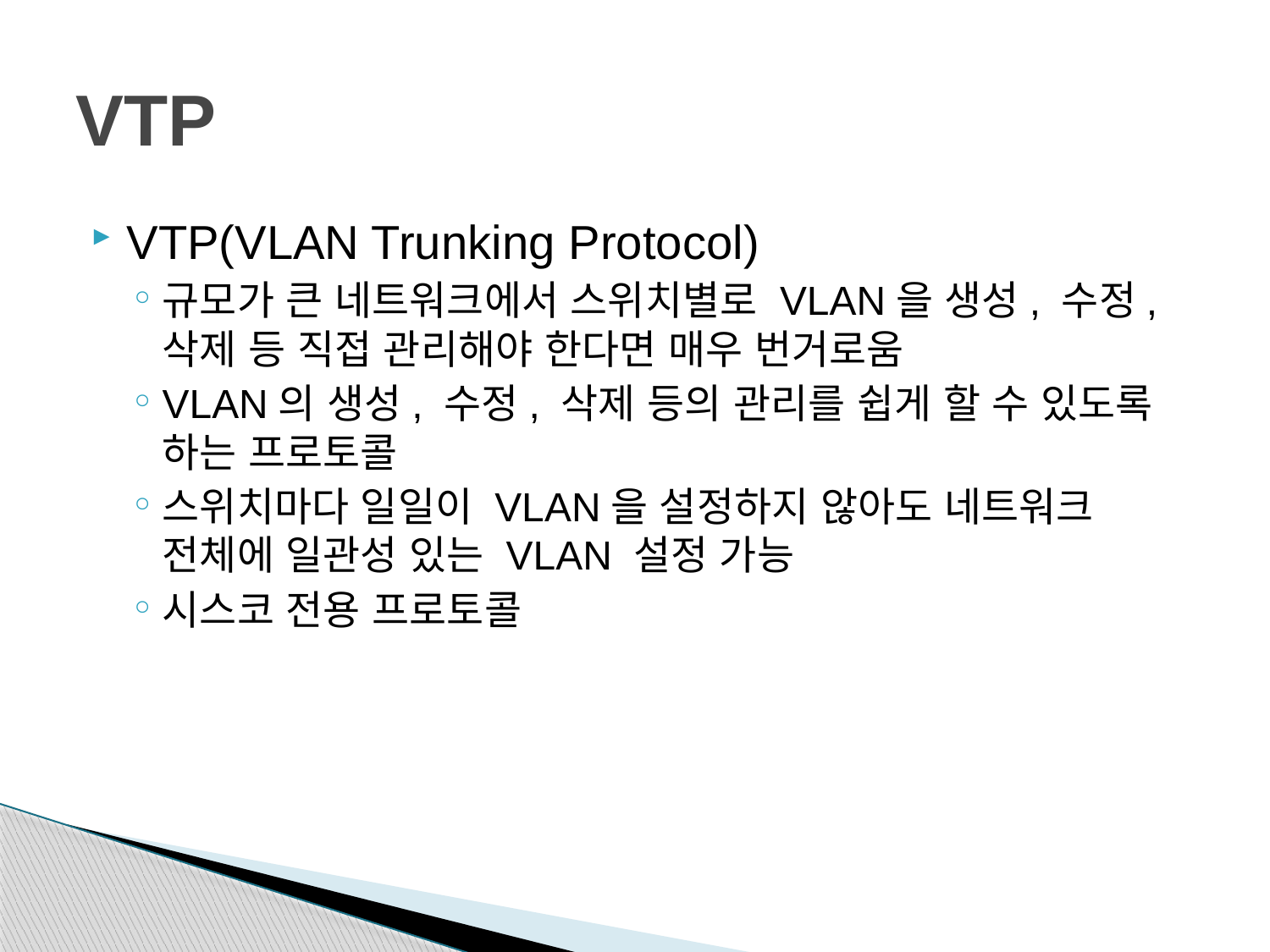

# VTP
VTP(VLAN Trunking Protocol)
규모가 큰 네트워크에서 스위치별로 VLAN을 생성, 수정, 삭제 등 직접 관리해야 한다면 매우 번거로움
VLAN의 생성, 수정, 삭제 등의 관리를 쉽게 할 수 있도록 하는 프로토콜
스위치마다 일일이 VLAN을 설정하지 않아도 네트워크 전체에 일관성 있는 VLAN 설정 가능
시스코 전용 프로토콜